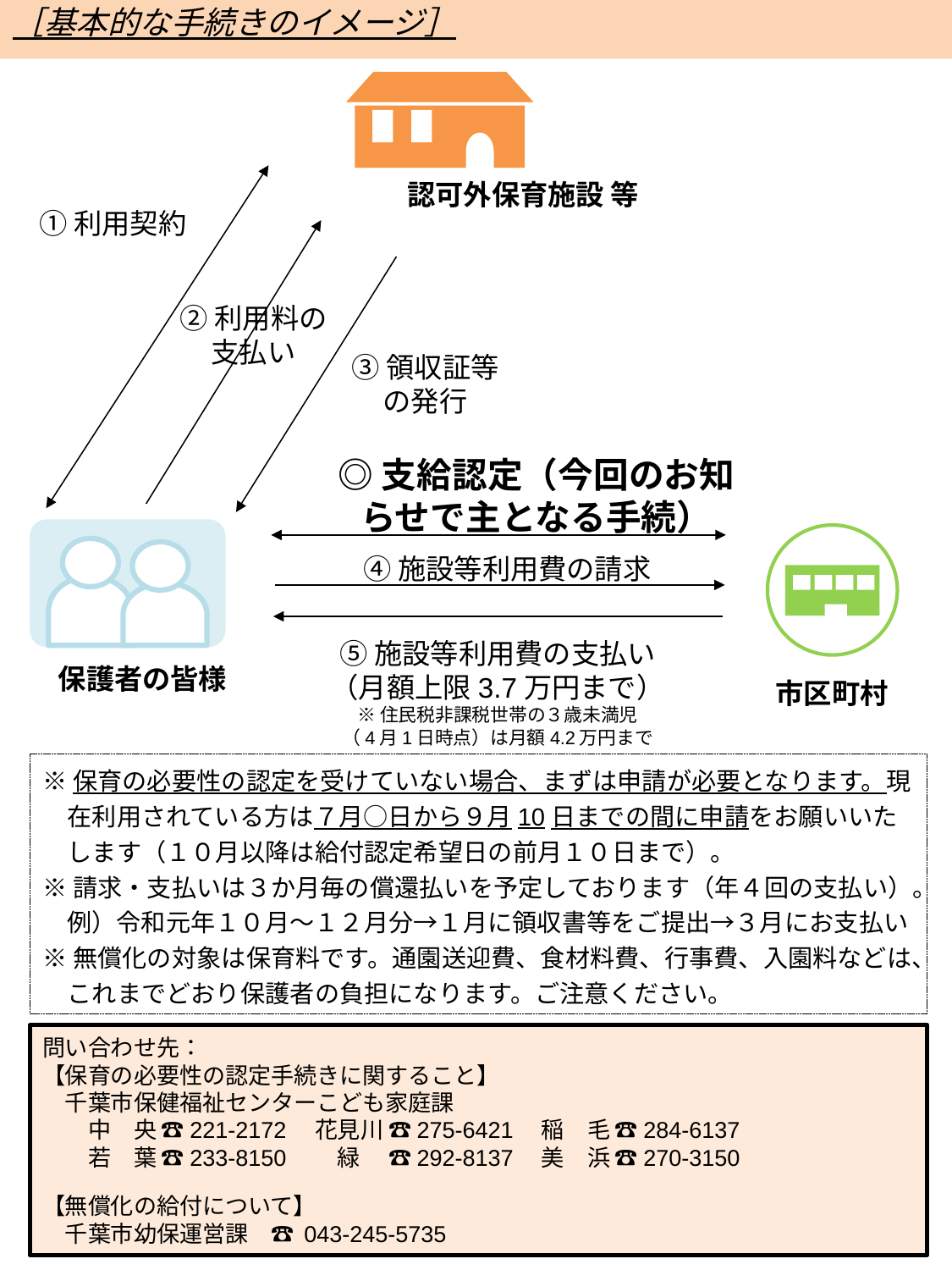

［基本的な手続きのイメージ］

認可外保育施設 等
①利用契約
②利用料の
支払い
③領収証等
の発行
◎支給認定（今回のお知らせで主となる手続）

④施設等利用費の請求
⑤施設等利用費の支払い
（月額上限3.7万円まで）
※住民税非課税世帯の３歳未満児
（4月1日時点）は月額4.2万円まで
保護者の皆様
市区町村
※保育の必要性の認定を受けていない場合、まずは申請が必要となります。現在利用されている方は７月○日から９月10日までの間に申請をお願いいたします（１０月以降は給付認定希望日の前月１０日まで）。
※請求・支払いは３か月毎の償還払いを予定しております（年４回の支払い）。
　例）令和元年１０月～１２月分→１月に領収書等をご提出→３月にお支払い
※無償化の対象は保育料です。通園送迎費、食材料費、行事費、入園料などは、これまでどおり保護者の負担になります。ご注意ください。
問い合わせ先：
【保育の必要性の認定手続きに関すること】
　千葉市保健福祉センターこども家庭課
　　中　央 ☎221-2172　花見川 ☎275-6421　稲　毛 ☎284-6137
　　若　葉 ☎233-8150　　緑　 ☎292-8137　美　浜 ☎270-3150

【無償化の給付について】
　千葉市幼保運営課　☎ 043‐245‐5735